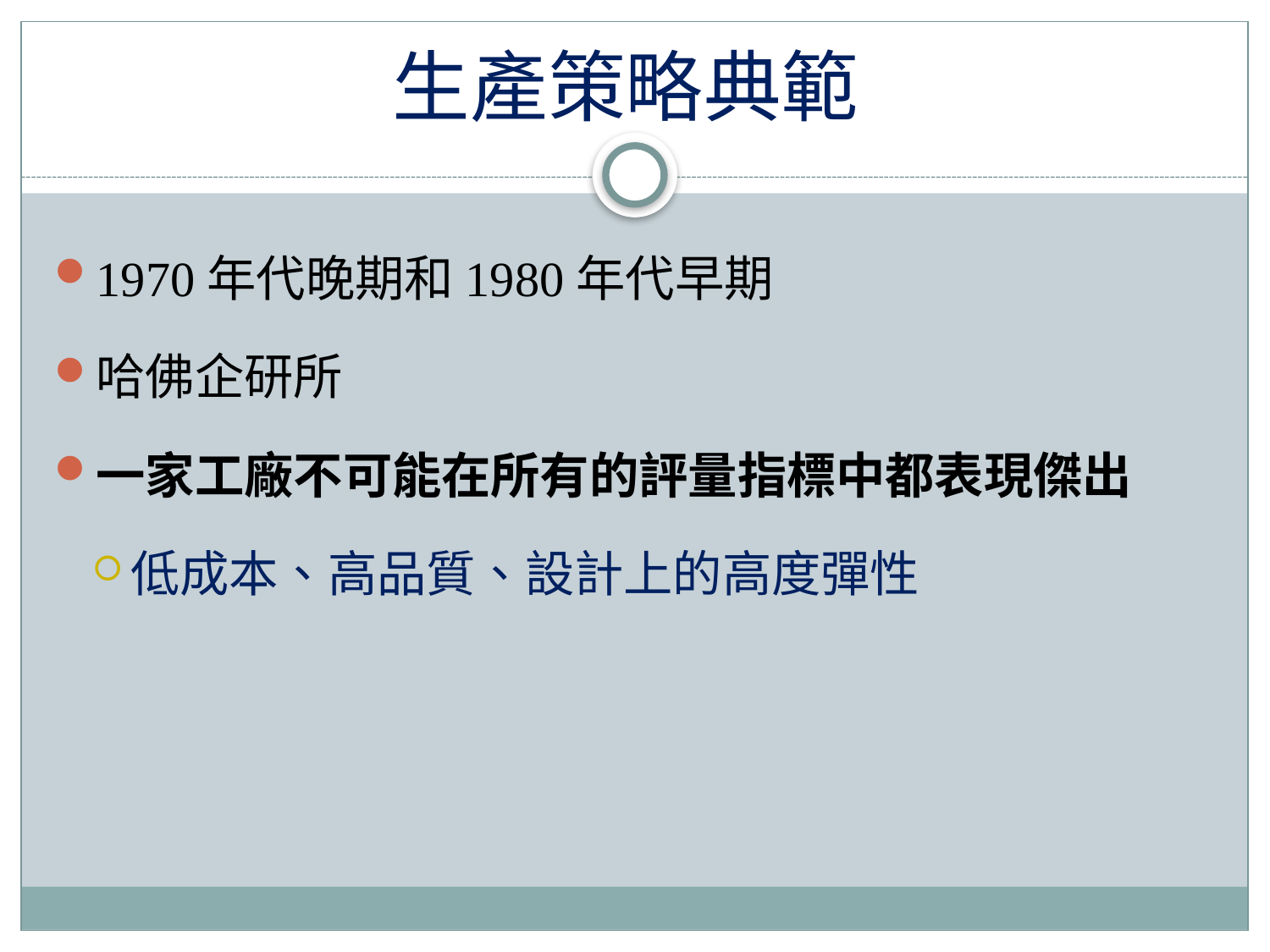

# 生產策略典範
1970年代晚期和1980年代早期
哈佛企研所
一家工廠不可能在所有的評量指標中都表現傑出
低成本、高品質、設計上的高度彈性